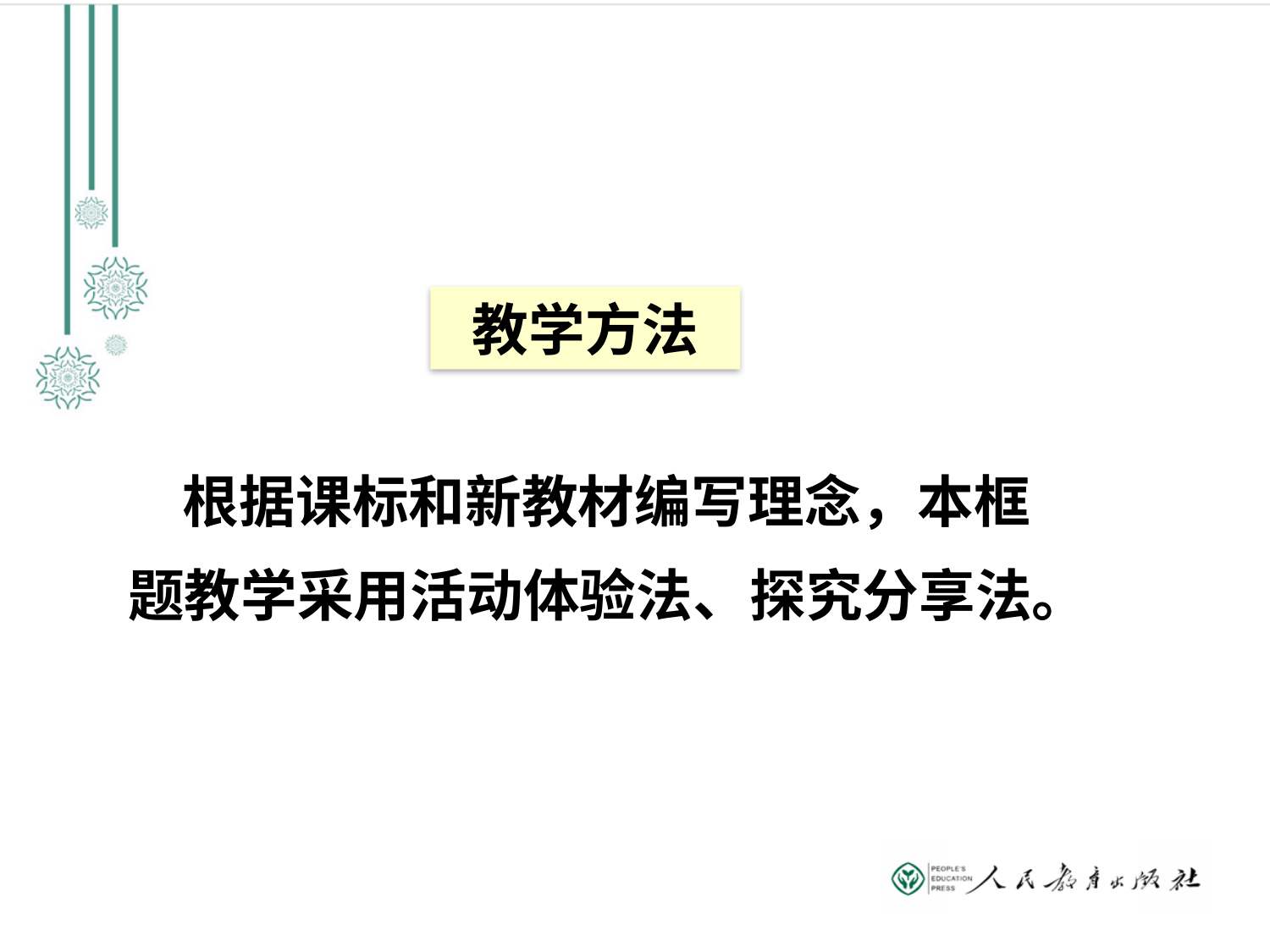

教学方法
    根据课标和新教材编写理念，本框题教学采用活动体验法、探究分享法。